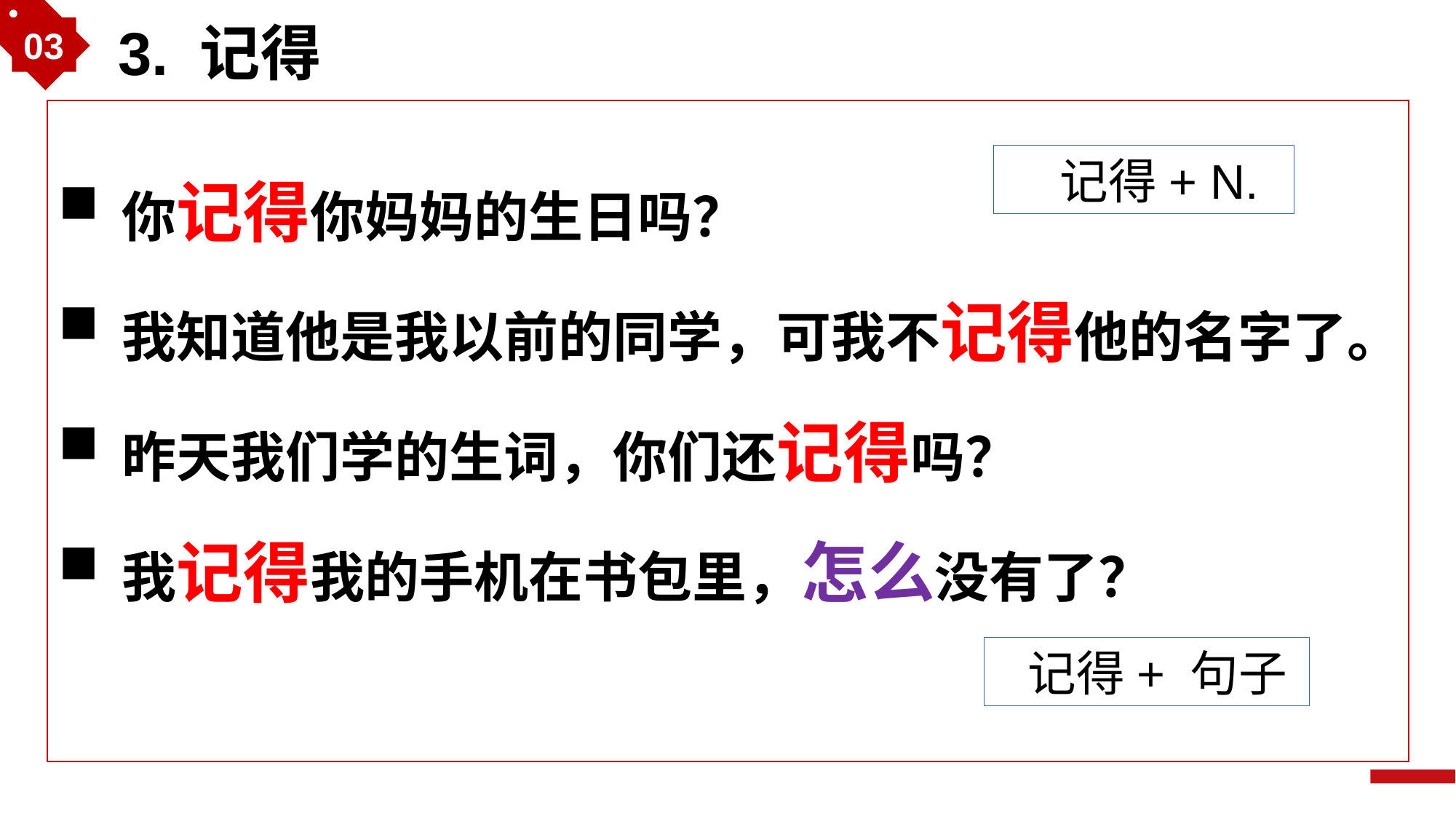

03
3. 记得

你记得你妈妈的生日吗？
我知道他是我以前的同学，可我不记得他的名字了。
昨天我们学的生词，你们还记得吗？
我记得我的手机在书包里，怎么没有了？

    记得+ N.
  记得+ 句子